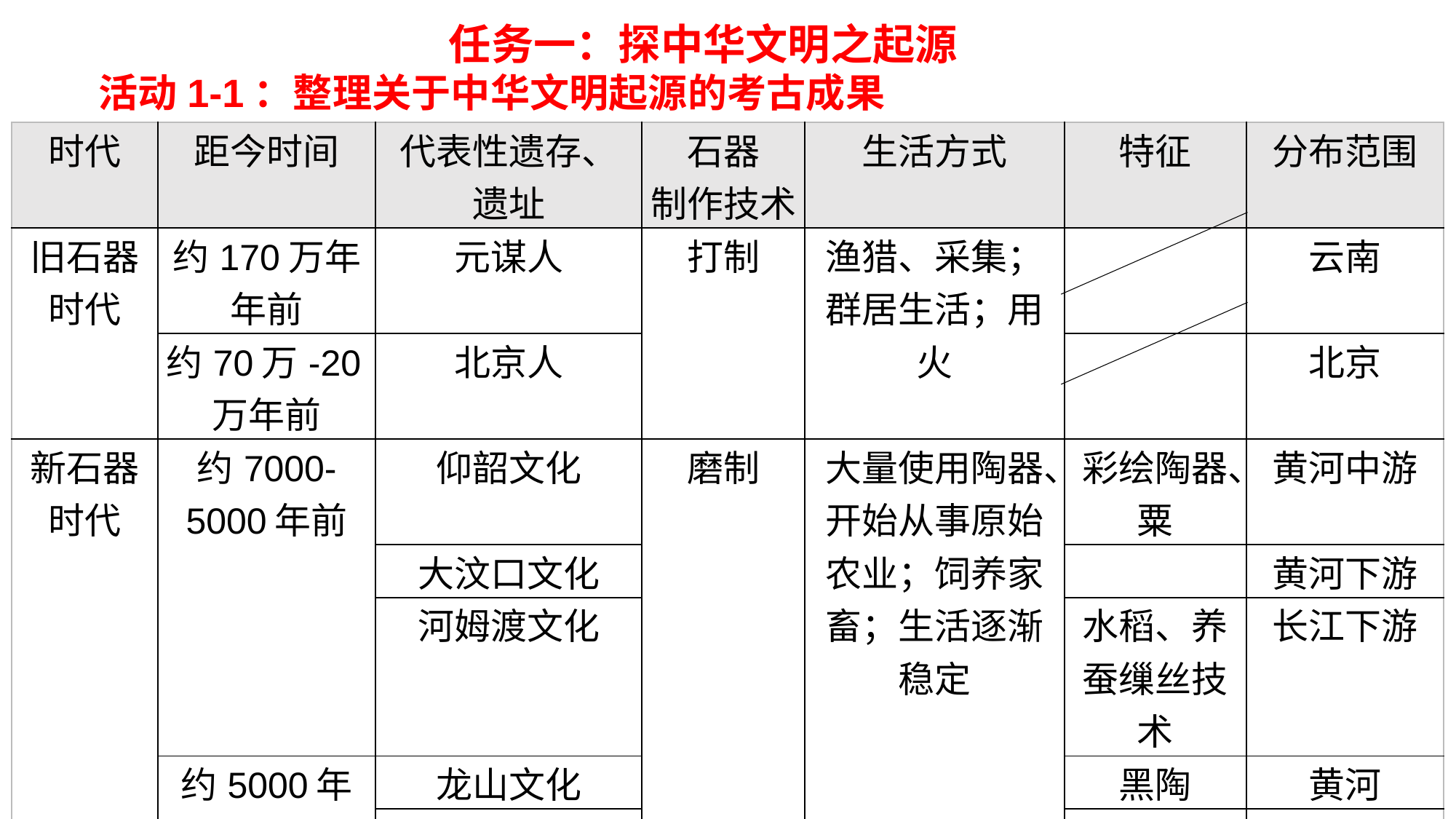

任务一：探中华文明之起源
活动1-1：整理关于中华文明起源的考古成果
| 时代 | 距今时间 | 代表性遗存、遗址 | 石器 制作技术 | 生活方式 | 特征 | 分布范围 |
| --- | --- | --- | --- | --- | --- | --- |
| 旧石器时代 | 约170万年年前 | 元谋人 | 打制 | 渔猎、采集；群居生活；用火 |  | 云南 |
|  | 约70万-20万年前 | 北京人 |  |  |  | 北京 |
| 新石器时代 | 约7000-5000年前 | 仰韶文化 | 磨制 | 大量使用陶器、开始从事原始农业；饲养家畜；生活逐渐稳定 | 彩绘陶器、粟 | 黄河中游 |
|  |  | 大汶口文化 |  |  |  | 黄河下游 |
|  |  | 河姆渡文化 |  |  | 水稻、养蚕缫丝技术 | 长江下游 |
|  | 约5000年前 | 龙山文化 |  |  | 黑陶 | 黄河 |
|  |  | 红山文化 |  |  | 精美玉器、祭坛神庙 | 辽河 |
|  |  | 良渚文化 |  |  |  | 长江 |